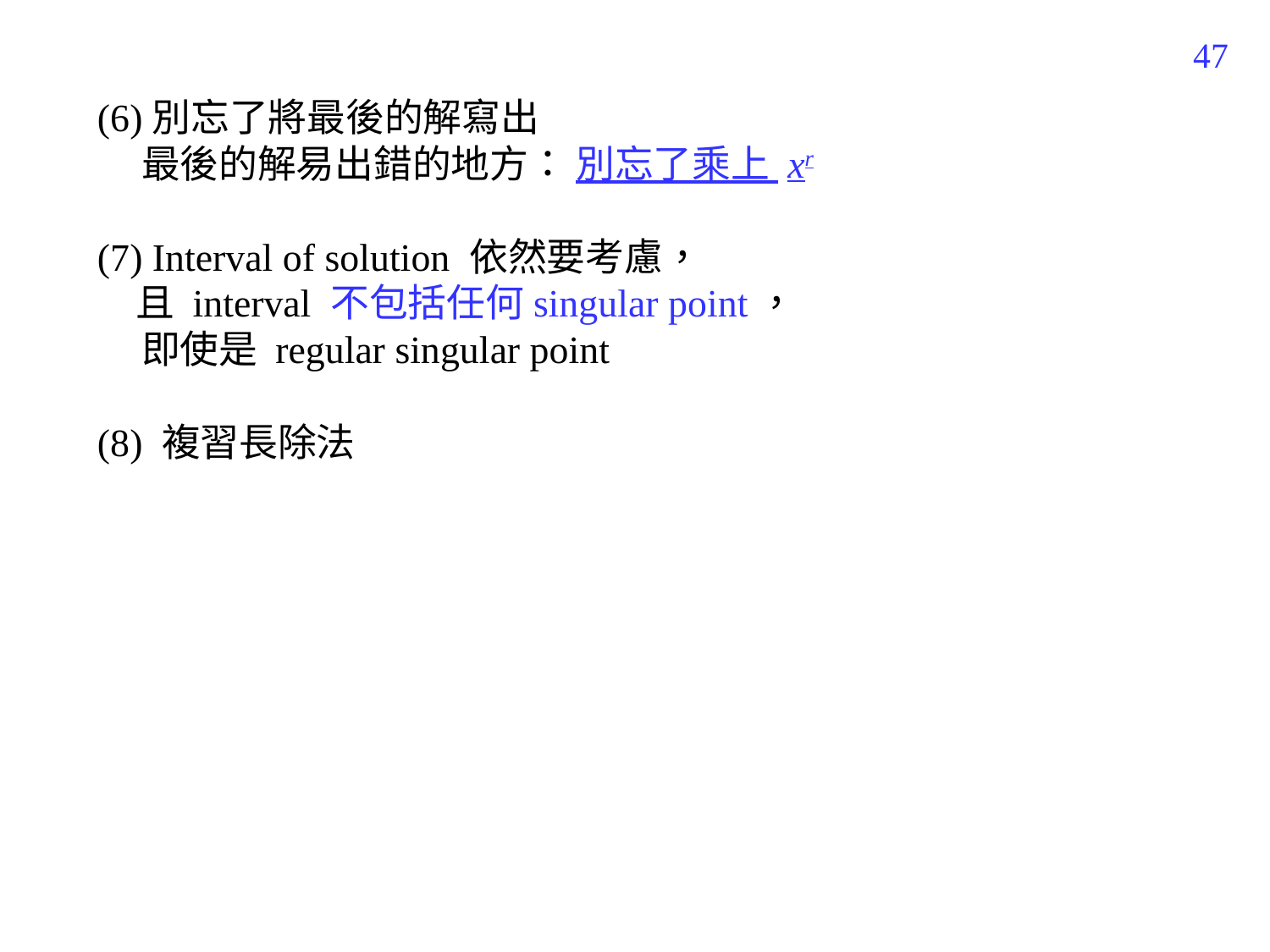

47
(6)別忘了將最後的解寫出
    最後的解易出錯的地方： 別忘了乘上 xr

(7) Interval of solution 依然要考慮，
　且 interval 不包括任何singular point，
    即使是 regular singular point

(8) 複習長除法